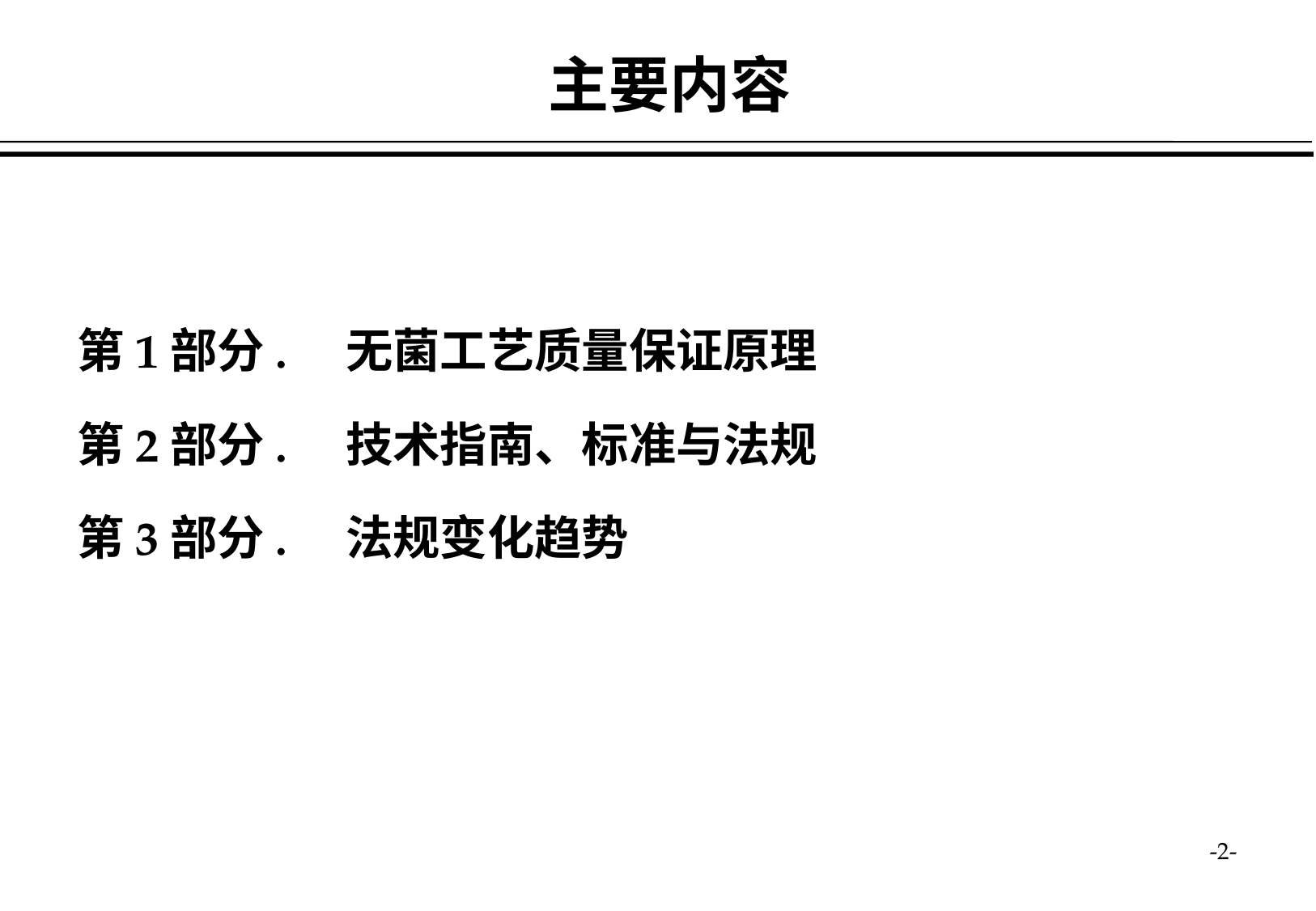

主要内容
第1部分.　无菌工艺质量保证原理
第2部分.　技术指南、标准与法规
第3部分.　法规变化趋势
-2-